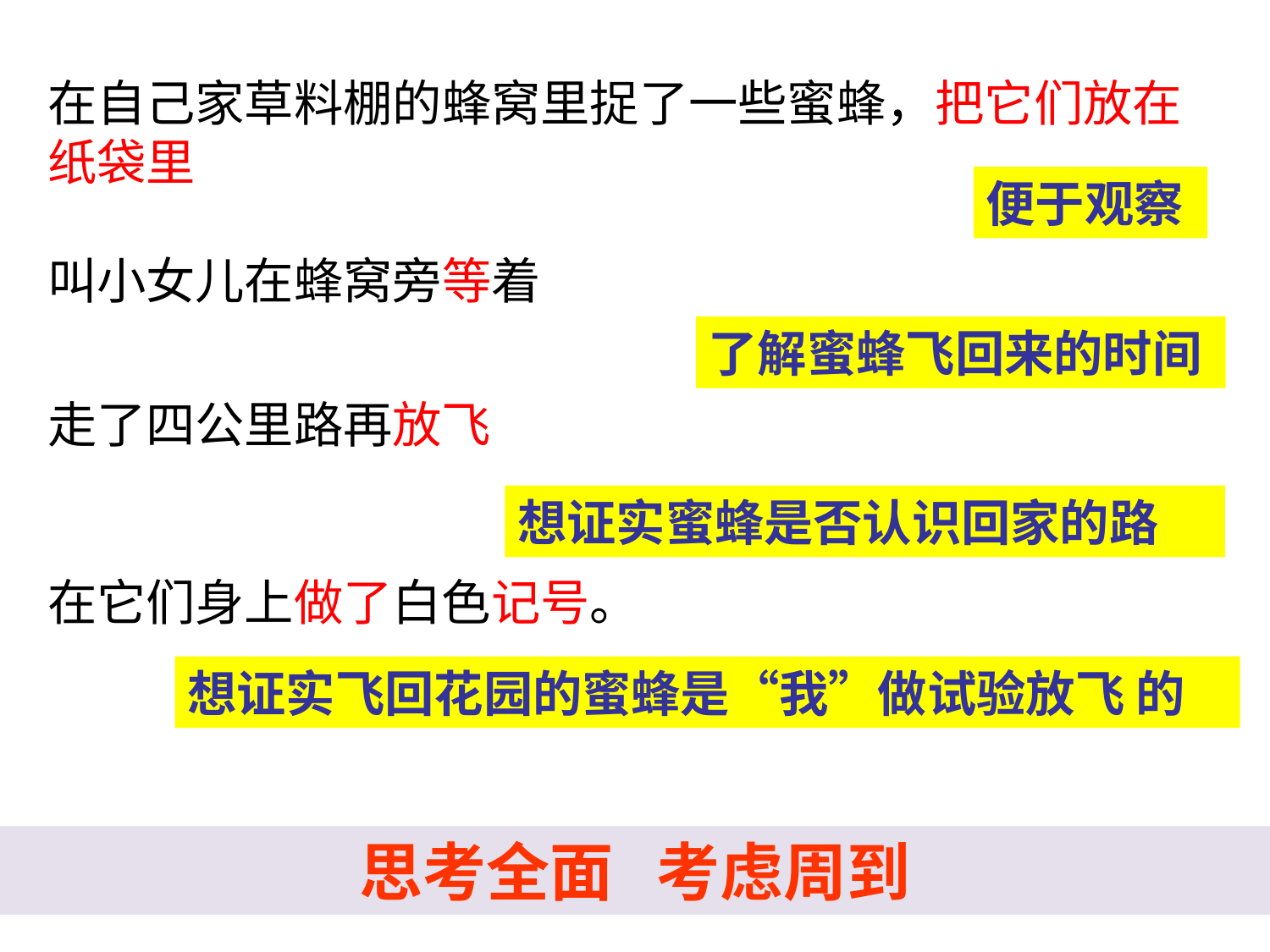

在自己家草料棚的蜂窝里捉了一些蜜蜂，把它们放在纸袋里

叫小女儿在蜂窝旁等着

走了四公里路再放飞

在它们身上做了白色记号。

便于观察
了解蜜蜂飞回来的时间
想证实蜜蜂是否认识回家的路
想证实飞回花园的蜜蜂是“我”做试验放飞 的
思考全面   考虑周到